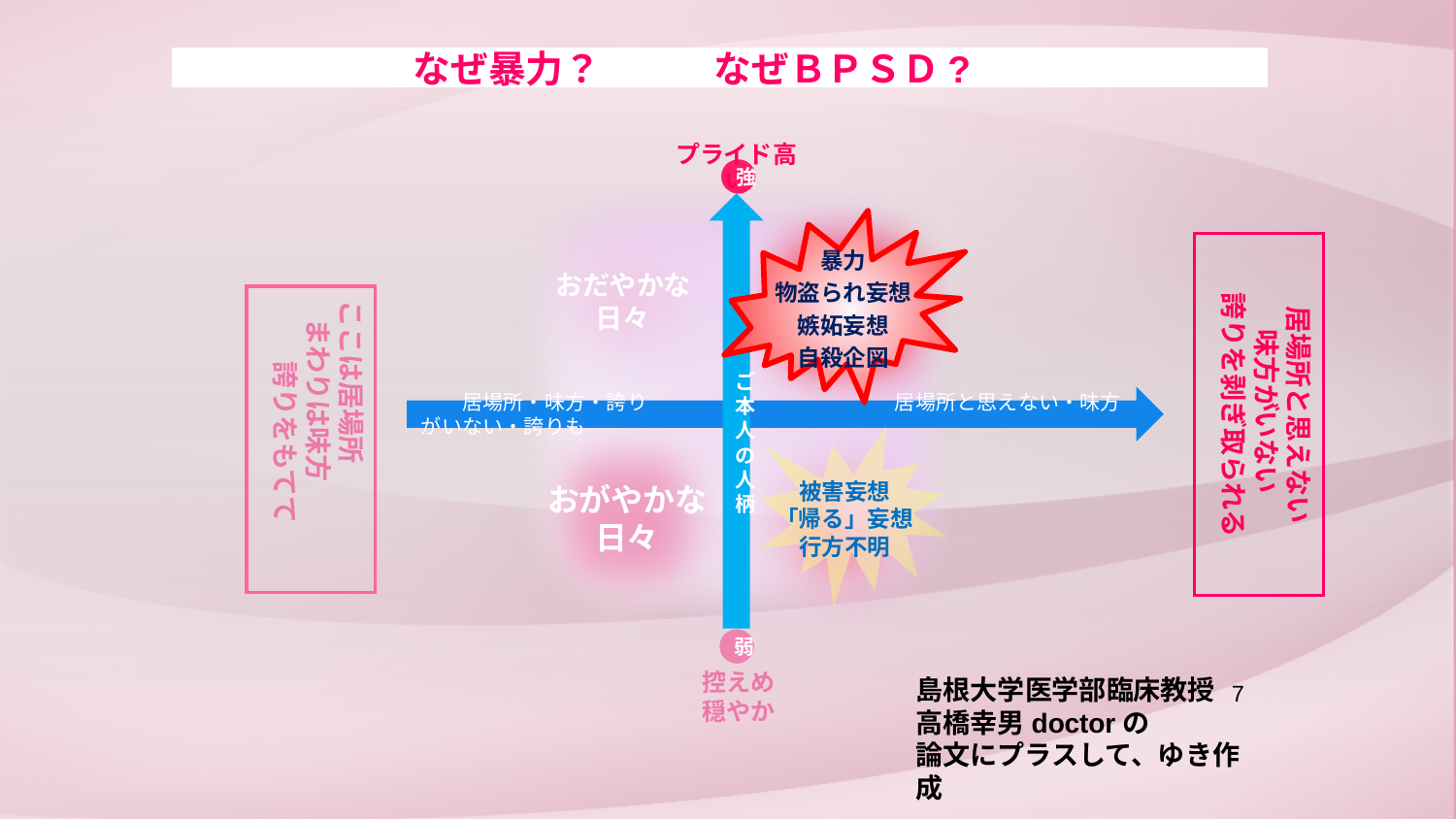

# なぜ暴力？　　　なぜＢＰＳＤ?

プライド高い
強

おだやかな日々
暴力
物盗られ妄想
嫉妬妄想
自殺企図
居場所と思えない
味方がいない
誇りを剥ぎ取られる
ここは居場所
   まわりは味方
          誇りをもてて
　　　　　　ご本人の人柄
　　居場所・味方・誇り　　　　　　　　　　　　居場所と思えない・味方がいない・誇りも
おがやかな日々

被害妄想
「帰る」妄想
行方不明
弱
控えめ
穏やか
島根大学医学部臨床教授
高橋幸男doctorの
論文にプラスして、ゆき作成
7